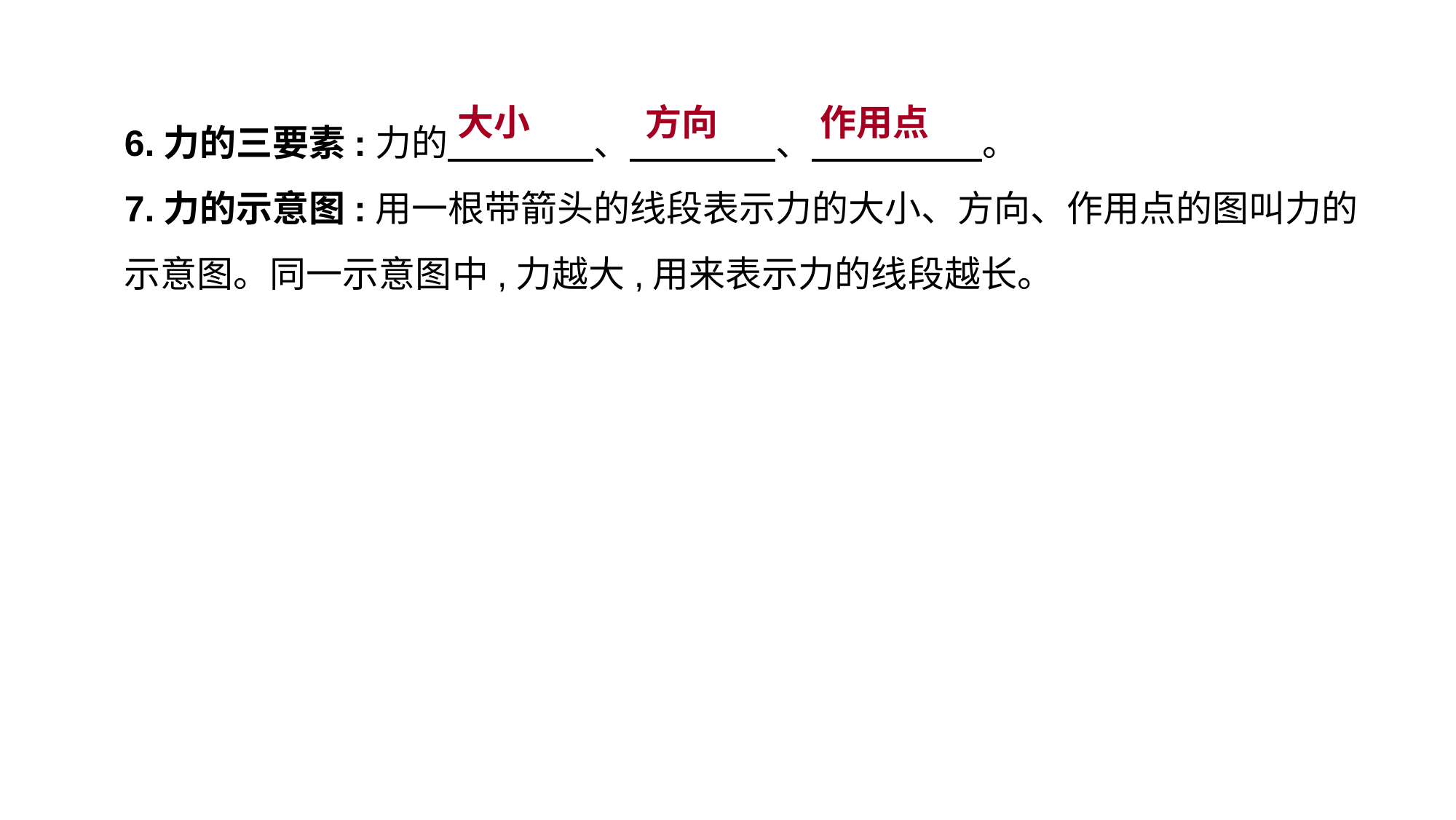

6.力的三要素:力的　　　　、　　　　、　   　　　。
7.力的示意图:用一根带箭头的线段表示力的大小、方向、作用点的图叫力的示意图。同一示意图中,力越大,用来表示力的线段越长。
大小
方向
作用点